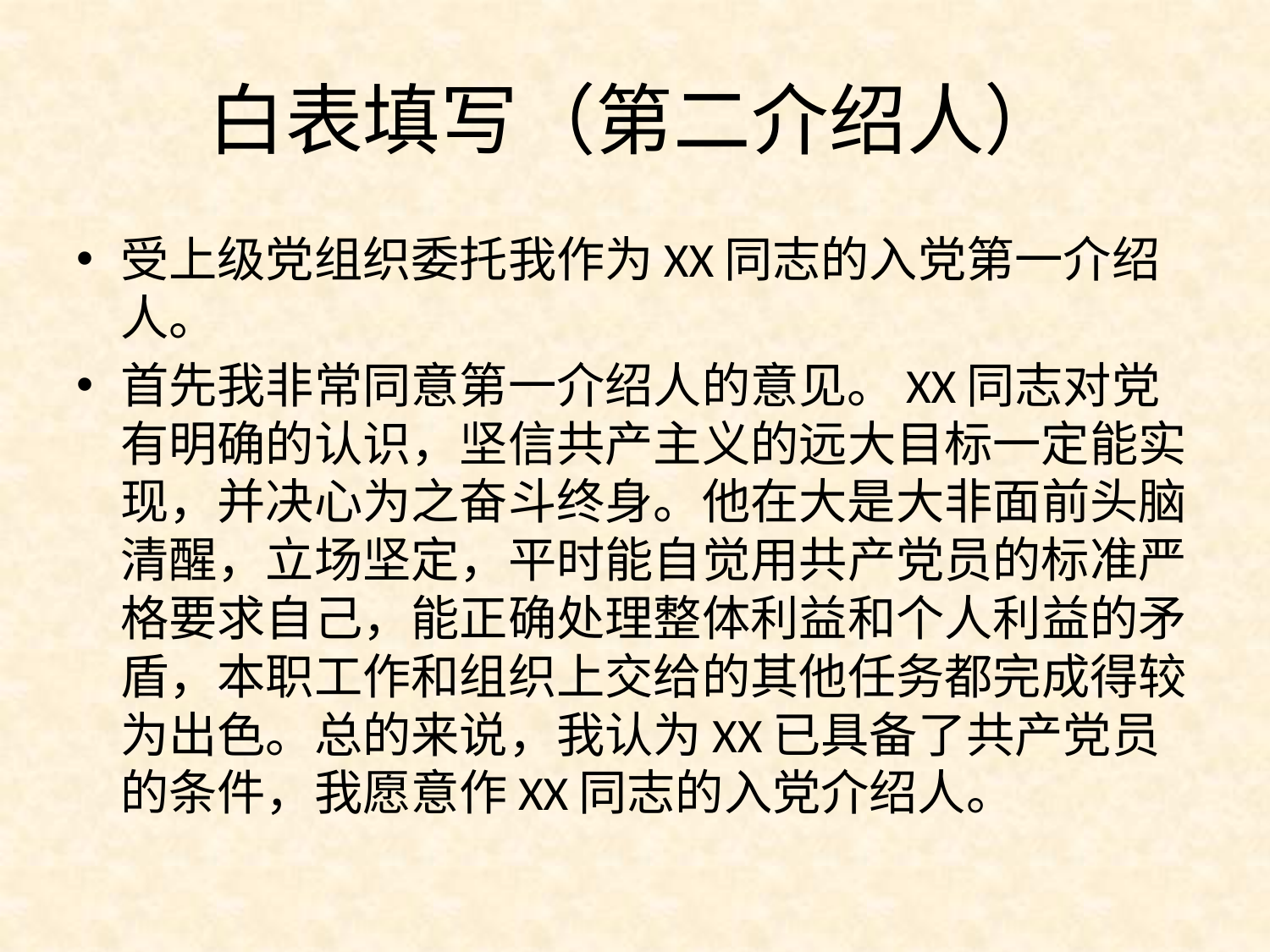

# 白表填写（第二介绍人）
受上级党组织委托我作为XX同志的入党第一介绍人。
首先我非常同意第一介绍人的意见。XX同志对党有明确的认识，坚信共产主义的远大目标一定能实现，并决心为之奋斗终身。他在大是大非面前头脑清醒，立场坚定，平时能自觉用共产党员的标准严格要求自己，能正确处理整体利益和个人利益的矛盾，本职工作和组织上交给的其他任务都完成得较为出色。总的来说，我认为XX已具备了共产党员的条件，我愿意作XX同志的入党介绍人。